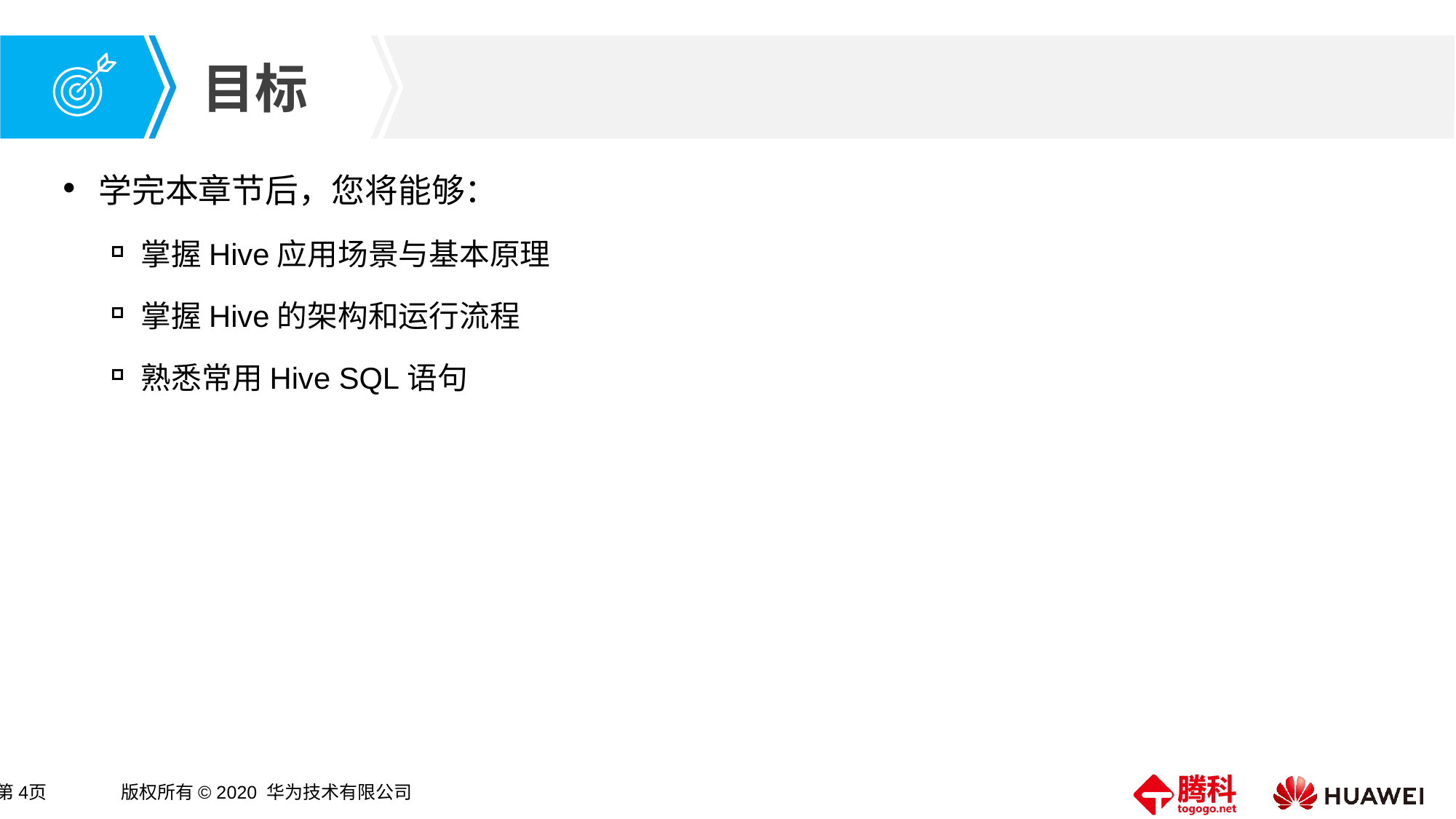

学完本章节后，您将能够：
掌握Hive应用场景与基本原理
掌握Hive的架构和运行流程
熟悉常用Hive SQL语句